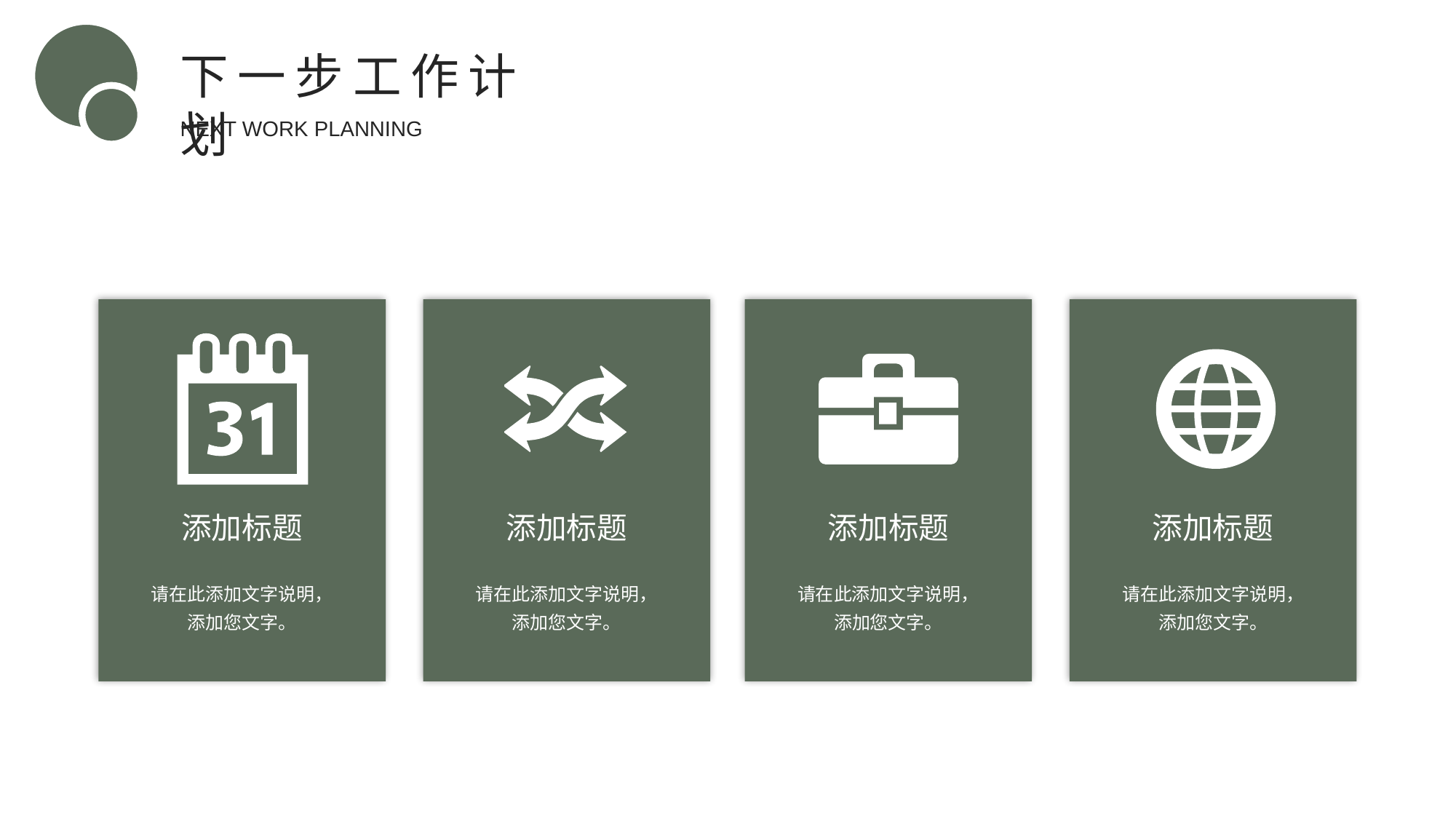

下一步工作计划

NEXT WORK PLANNING

添加标题
请在此添加文字说明，添加您文字。

添加标题
请在此添加文字说明，添加您文字。

添加标题
请在此添加文字说明，添加您文字。

添加标题
请在此添加文字说明，添加您文字。